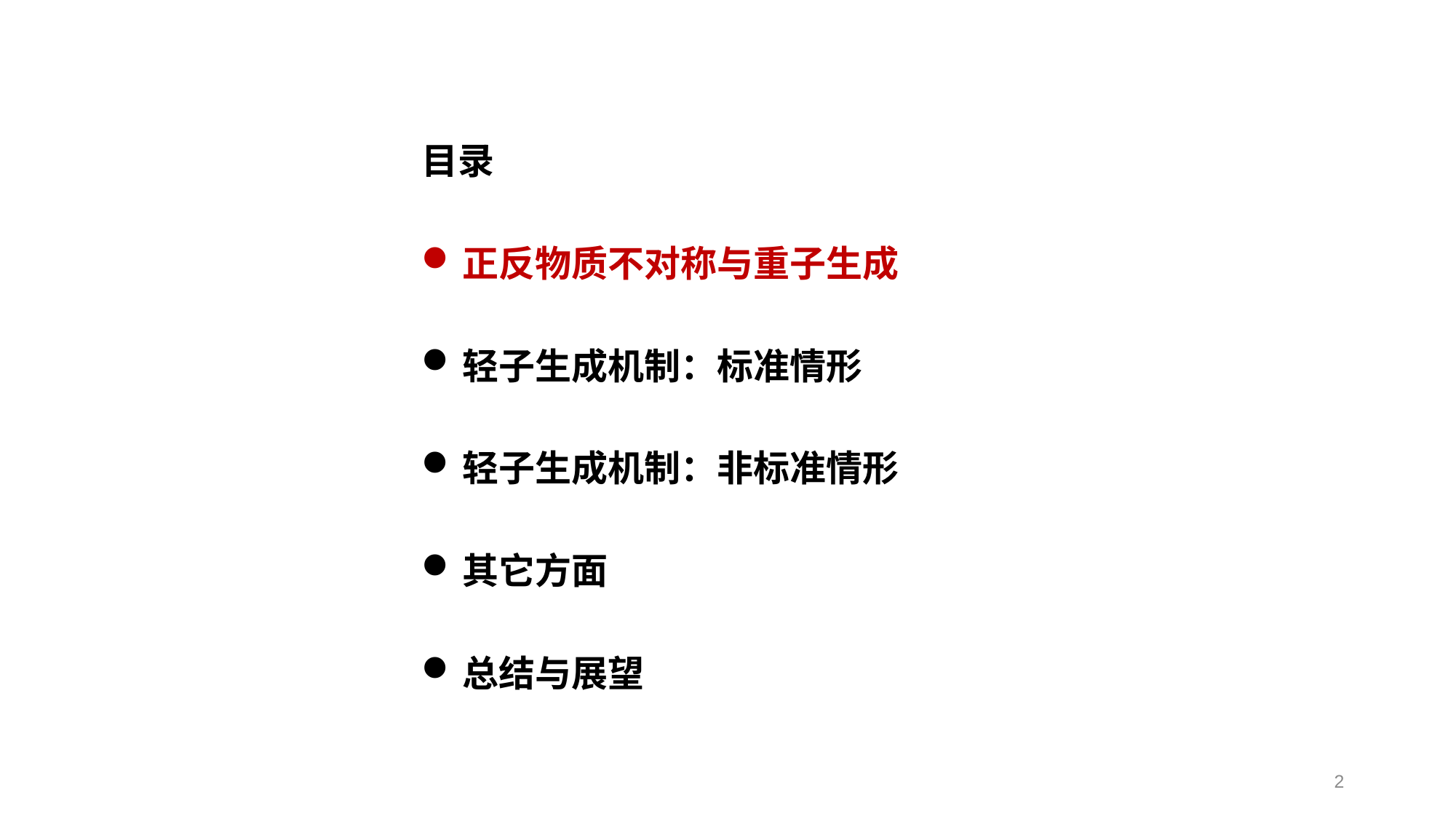

目录
正反物质不对称与重子生成
轻子生成机制：标准情形
轻子生成机制：非标准情形
其它方面
总结与展望
2